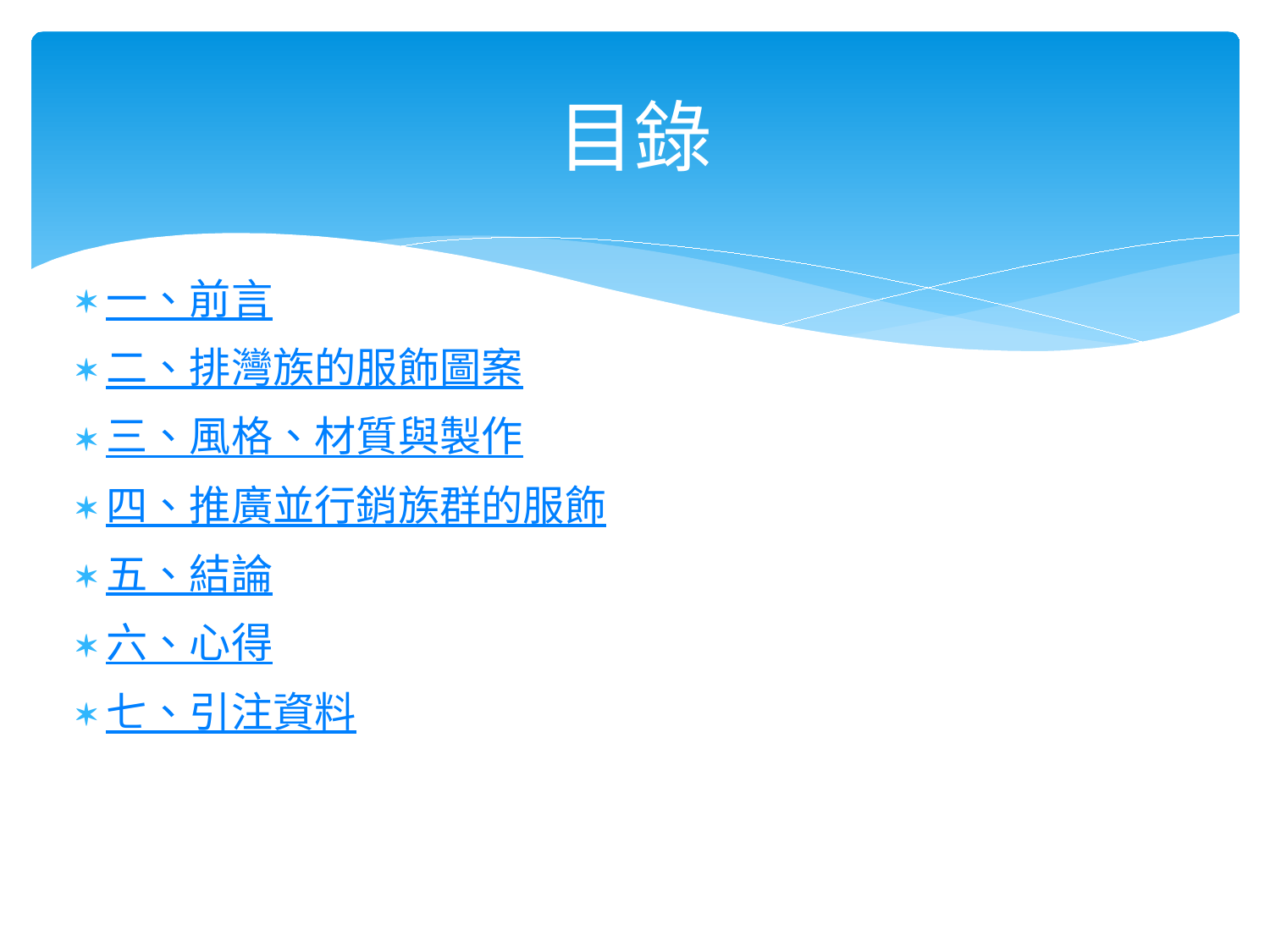

# 目錄
一、前言
二、排灣族的服飾圖案
三、風格、材質與製作
四、推廣並行銷族群的服飾
五、結論
六、心得
七、引注資料